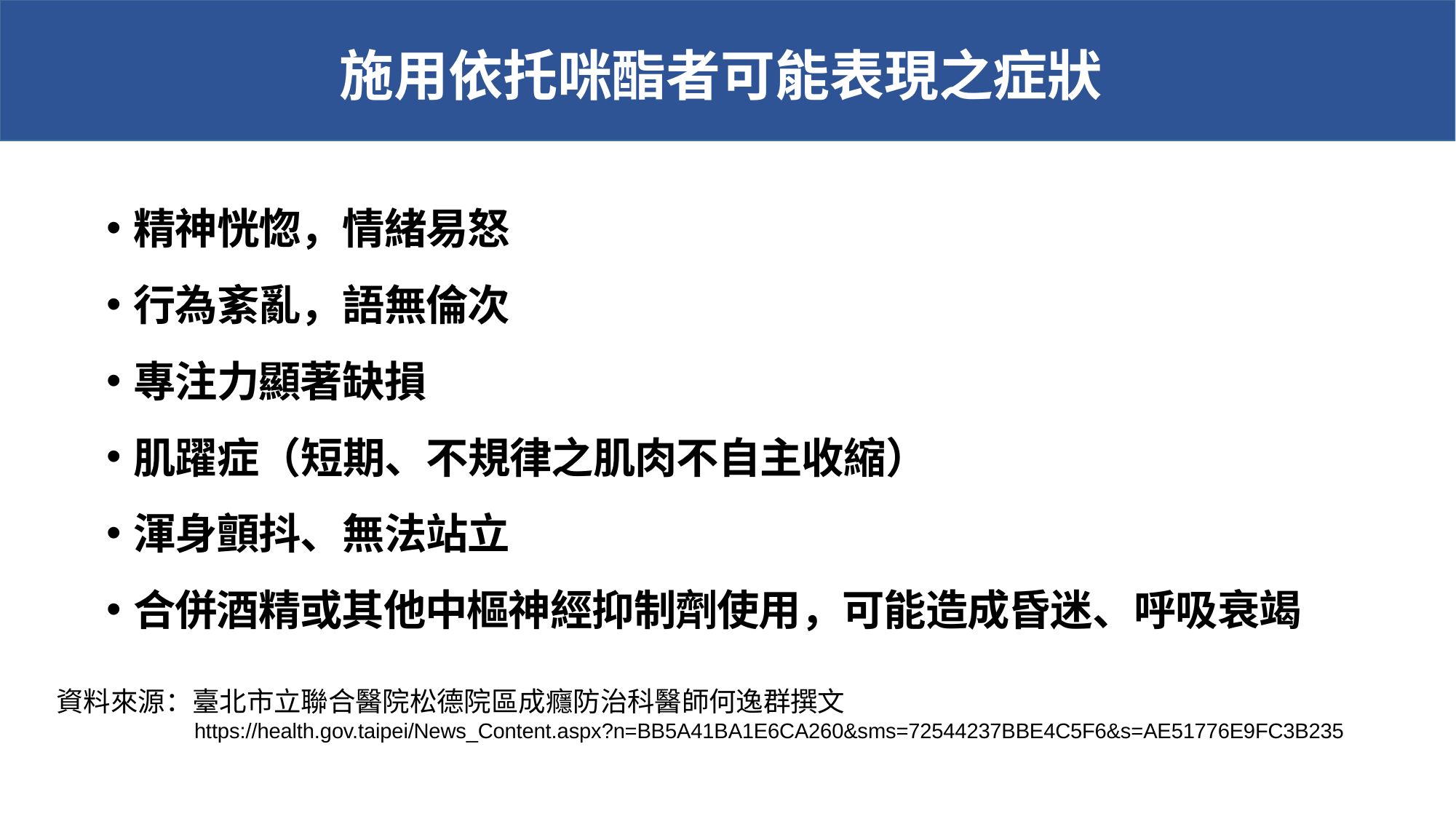

# 施用依托咪酯者可能表現之症狀
精神恍惚，情緒易怒
行為紊亂，語無倫次
專注力顯著缺損
肌躍症（短期、不規律之肌肉不自主收縮）
渾身顫抖、無法站立
合併酒精或其他中樞神經抑制劑使用，可能造成昏迷、呼吸衰竭
資料來源：臺北市立聯合醫院松德院區成癮防治科醫師何逸群撰文
https://health.gov.taipei/News_Content.aspx?n=BB5A41BA1E6CA260&sms=72544237BBE4C5F6&s=AE51776E9FC3B235